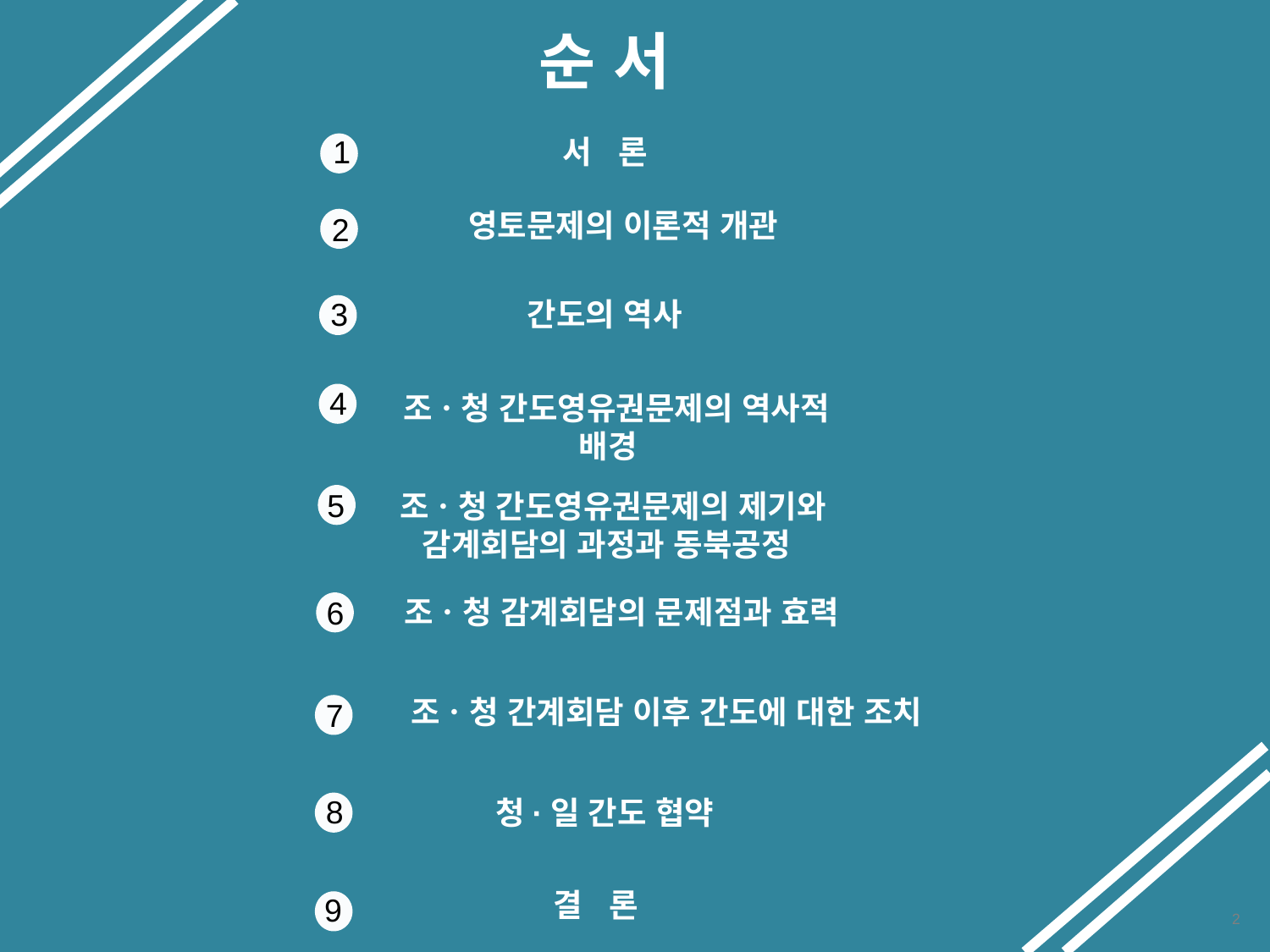

순 서
서   론
1

   영토문제의 이론적 개관
2

간도의 역사
3

4
  조ㆍ청 간도영유권문제의 역사적
배경

5
  조ㆍ청 간도영유권문제의 제기와
감계회담의 과정과 동북공정

    조ㆍ청 감계회담의 문제점과 효력
6

조ㆍ청 간계회담 이후 간도에 대한 조치
7

8
청·일 간도 협약

결   론
9